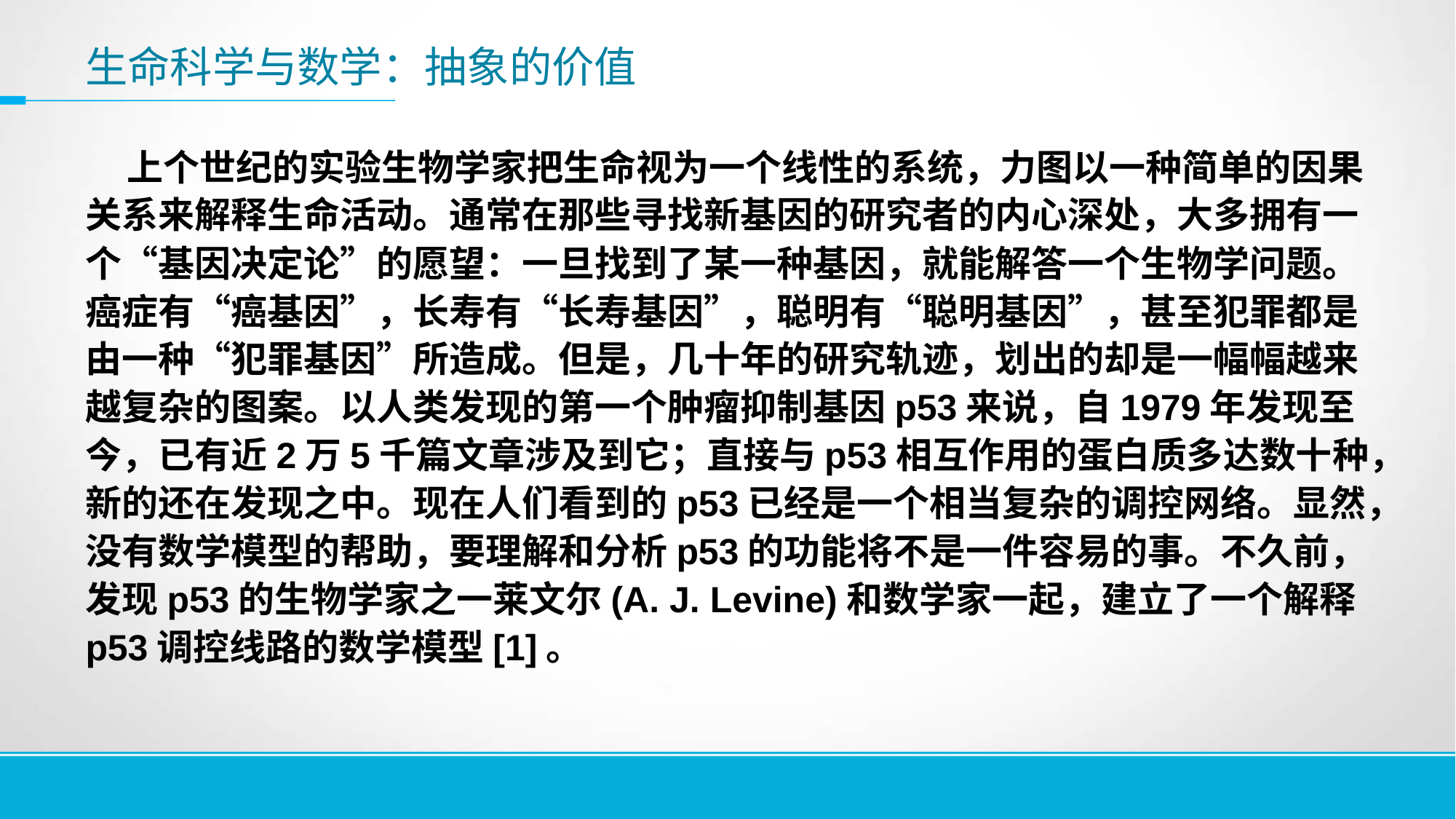

# 生命科学与数学：抽象的价值
    上个世纪的实验生物学家把生命视为一个线性的系统，力图以一种简单的因果关系来解释生命活动。通常在那些寻找新基因的研究者的内心深处，大多拥有一个“基因决定论”的愿望：一旦找到了某一种基因，就能解答一个生物学问题。癌症有“癌基因”，长寿有“长寿基因”，聪明有“聪明基因”，甚至犯罪都是由一种“犯罪基因”所造成。但是，几十年的研究轨迹，划出的却是一幅幅越来越复杂的图案。以人类发现的第一个肿瘤抑制基因p53来说，自1979年发现至今，已有近2万5千篇文章涉及到它；直接与p53相互作用的蛋白质多达数十种，新的还在发现之中。现在人们看到的p53已经是一个相当复杂的调控网络。显然，没有数学模型的帮助，要理解和分析p53的功能将不是一件容易的事。不久前，发现p53的生物学家之一莱文尔(A. J. Levine)和数学家一起，建立了一个解释p53调控线路的数学模型[1]。